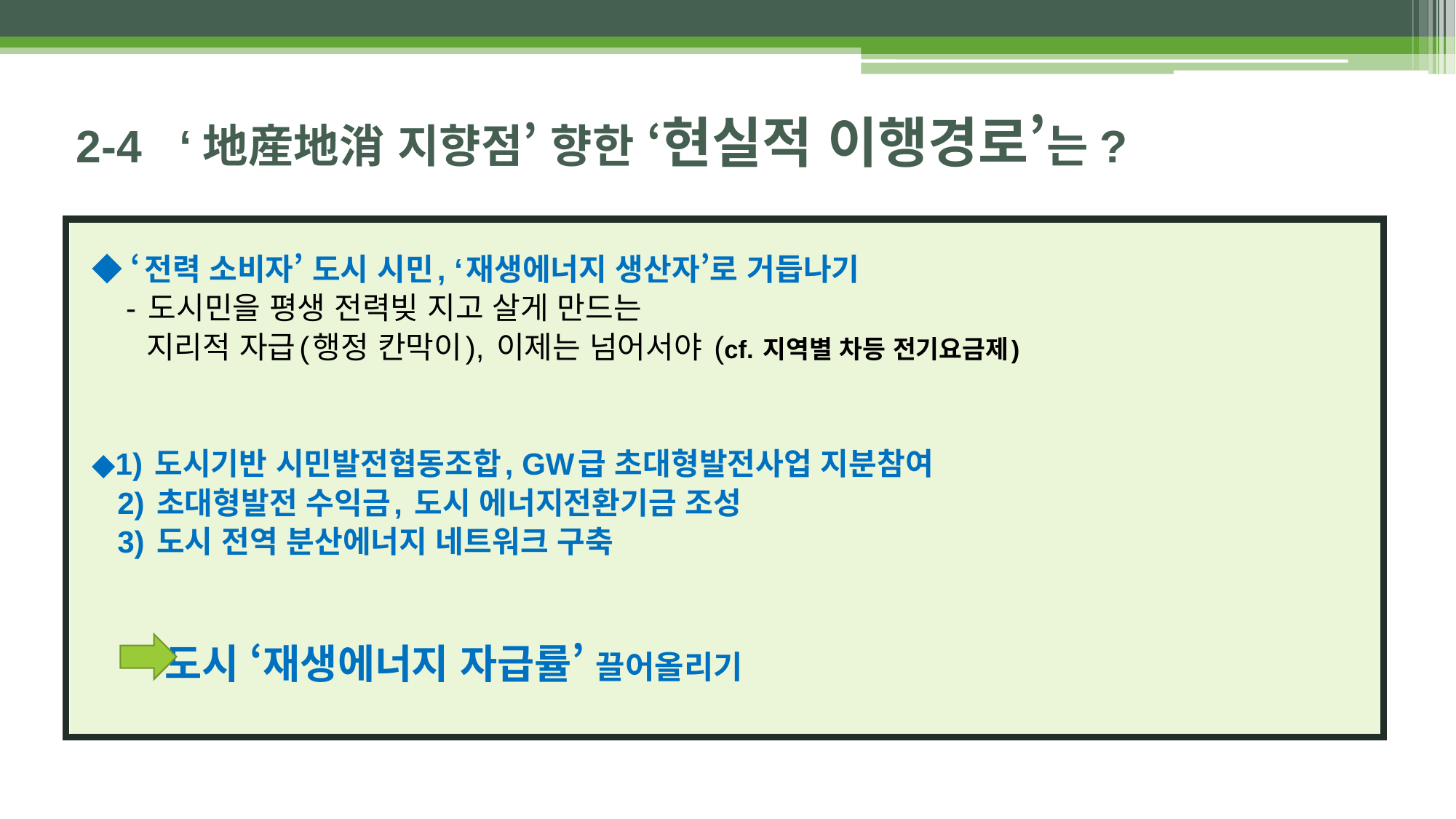

# 2-4   ‘地産地消 지향점’ 향한 ‘현실적 이행경로’는?

◆ ‘전력 소비자’ 도시 시민, ‘재생에너지 생산자’로 거듭나기
    - 도시민을 평생 전력빚 지고 살게 만드는
      지리적 자급(행정 칸막이), 이제는 넘어서야 (cf. 지역별 차등 전기요금제)

◆1) 도시기반 시민발전협동조합, GW급 초대형발전사업 지분참여
   2) 초대형발전 수익금, 도시 에너지전환기금 조성
   3) 도시 전역 분산에너지 네트워크 구축

             도시 ‘재생에너지 자급률’ 끌어올리기